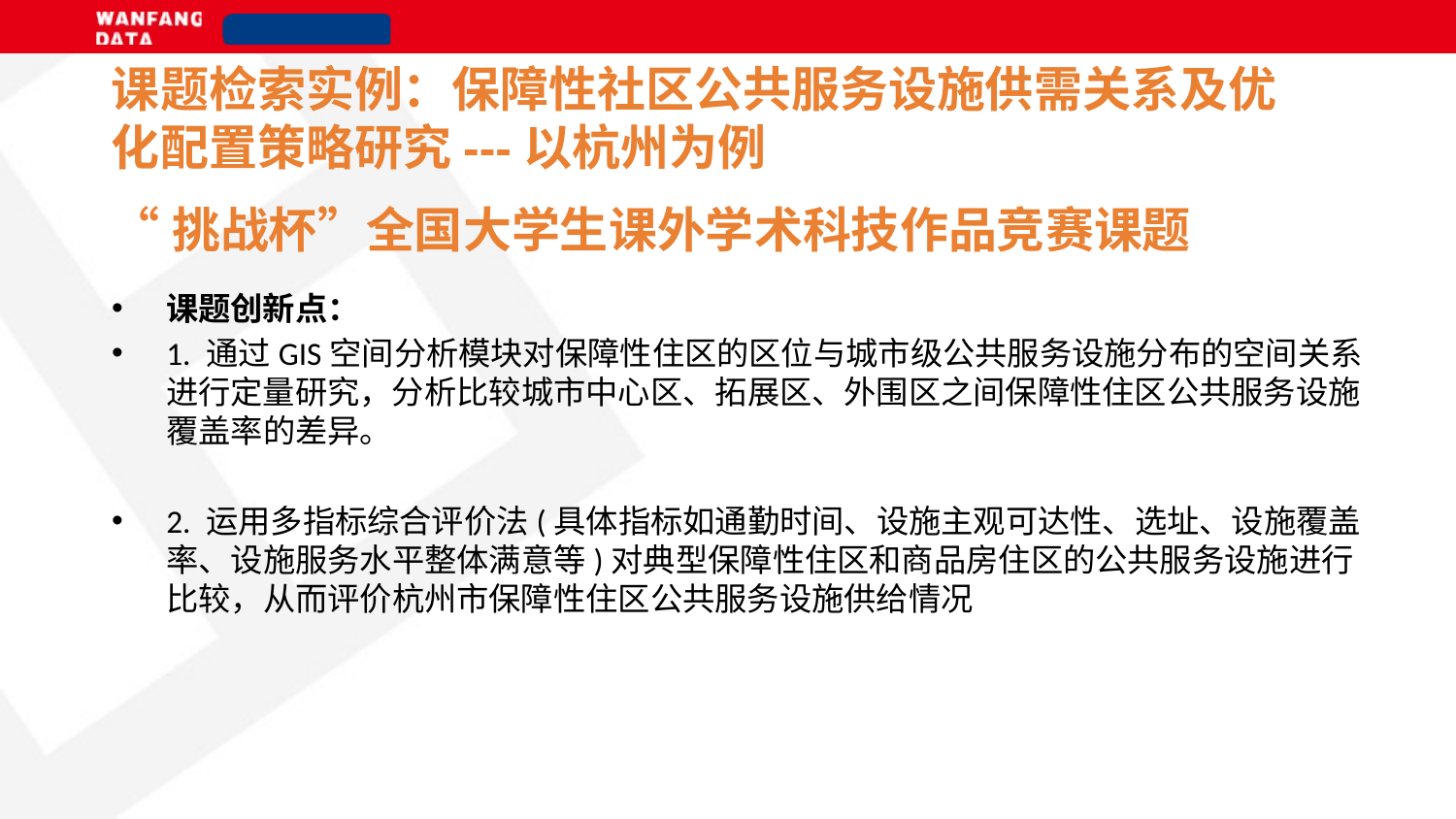

课题检索实例：保障性社区公共服务设施供需关系及优化配置策略研究---以杭州为例
“挑战杯”全国大学生课外学术科技作品竞赛课题
课题创新点：
1. 通过GIS空间分析模块对保障性住区的区位与城市级公共服务设施分布的空间关系进行定量研究，分析比较城市中心区、拓展区、外围区之间保障性住区公共服务设施覆盖率的差异。

2. 运用多指标综合评价法(具体指标如通勤时间、设施主观可达性、选址、设施覆盖率、设施服务水平整体满意等)对典型保障性住区和商品房住区的公共服务设施进行比较，从而评价杭州市保障性住区公共服务设施供给情况